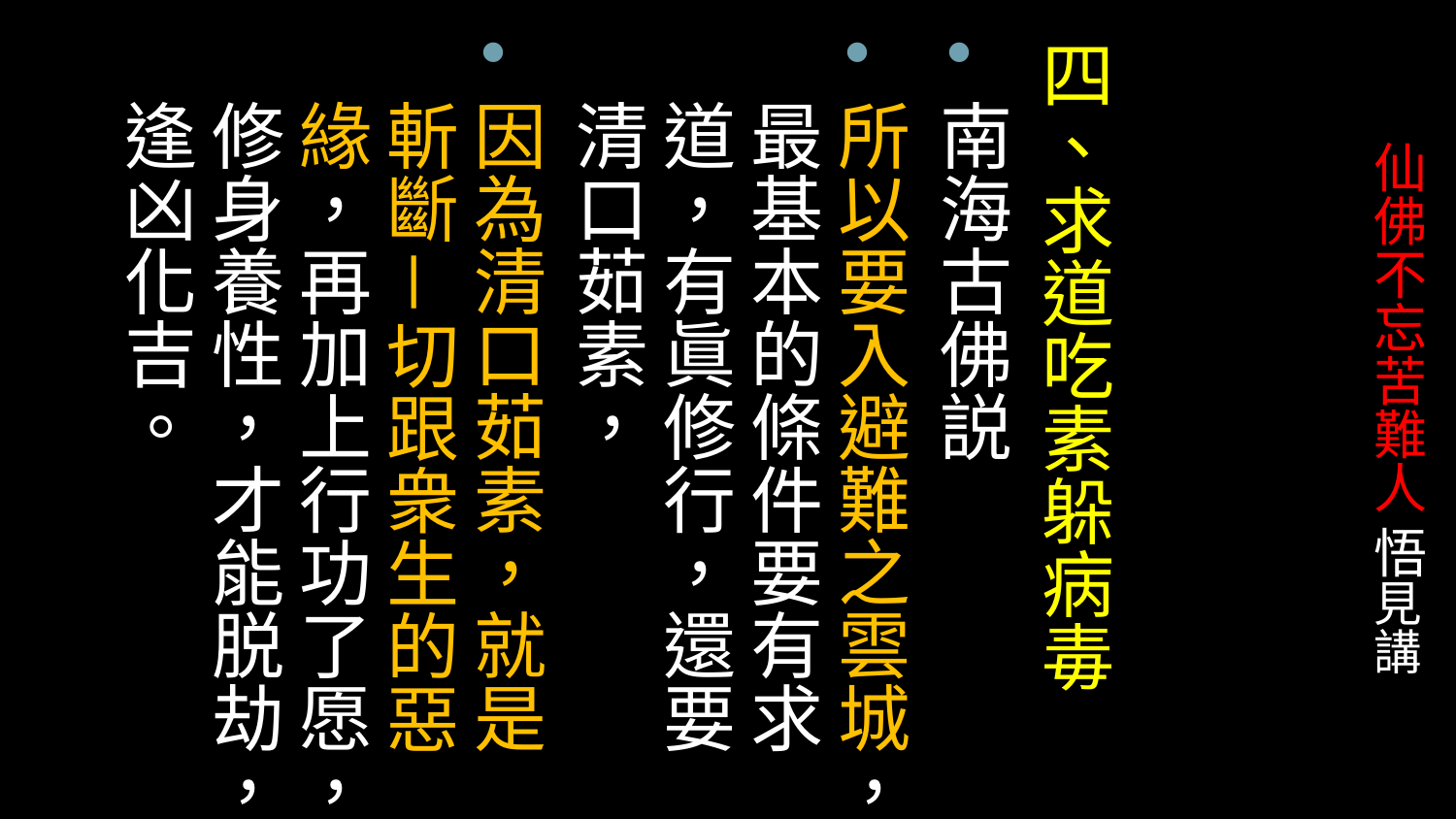

四、求道吃素躲病毒
南海古佛説
所以要入避難之雲城，最基本的條件要有求道，有眞修行，還要清口茹素，
因為清口茹素，就是斬斷－切跟衆生的惡緣，再加上行功了愿，修身養性，才能脱劫，逢凶化吉。

# 仙佛不忘苦難人 悟見講